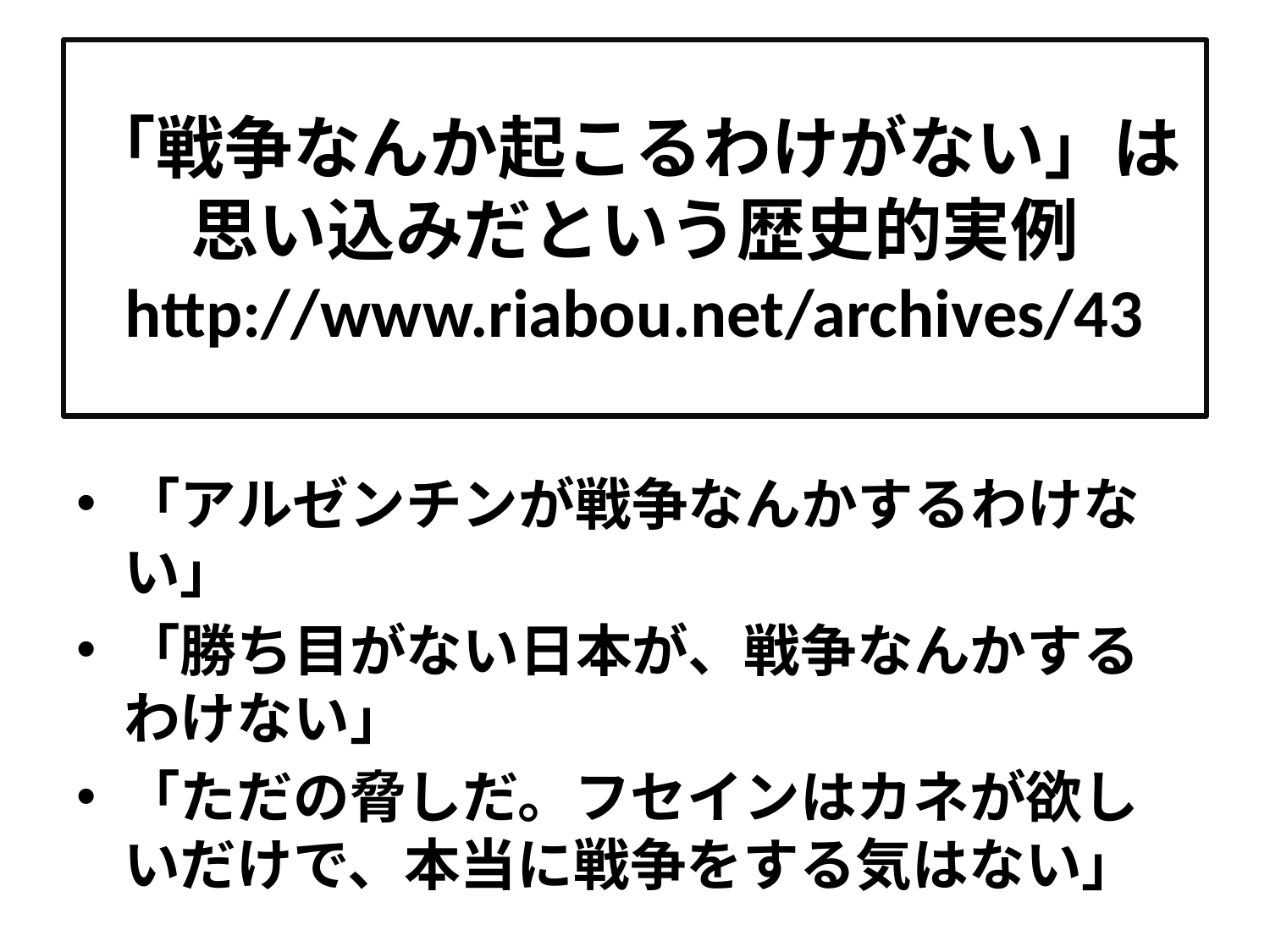

# 「戦争なんか起こるわけがない」は思い込みだという歴史的実例 http://www.riabou.net/archives/43
「アルゼンチンが戦争なんかするわけない」
「勝ち目がない日本が、戦争なんかするわけない」
「ただの脅しだ。フセインはカネが欲しいだけで、本当に戦争をする気はない」